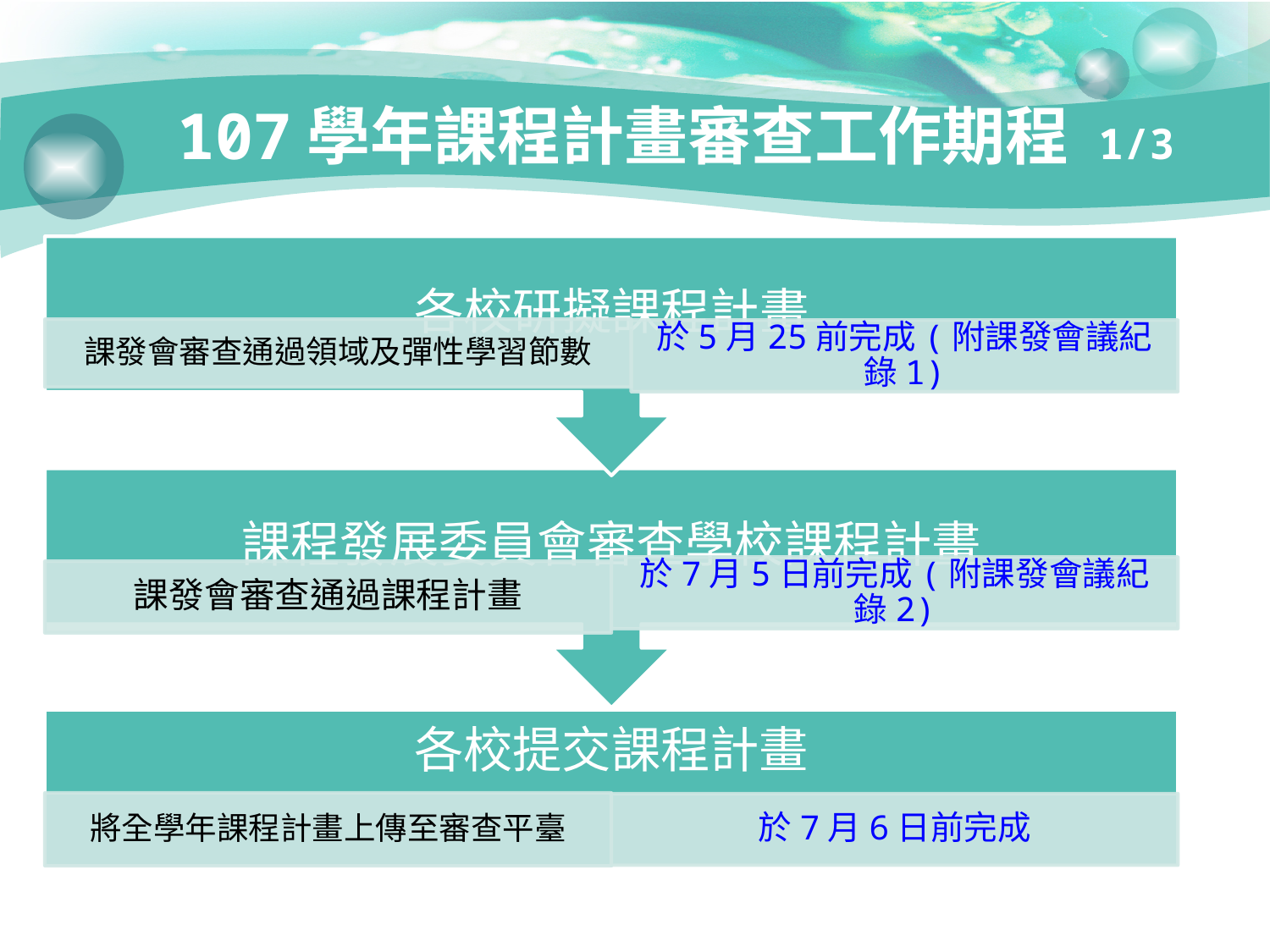

# 107學年課程計畫審查工作期程 1/3
各校提交課程計畫
將全學年課程計畫上傳至審查平臺
於7月6日前完成
課程發展委員會審查學校課程計畫
課發會審查通過課程計畫
於7月5日前完成(附課發會議紀錄2)
各校研擬課程計畫
課發會審查通過領域及彈性學習節數
於5月25前完成(附課發會議紀錄1)